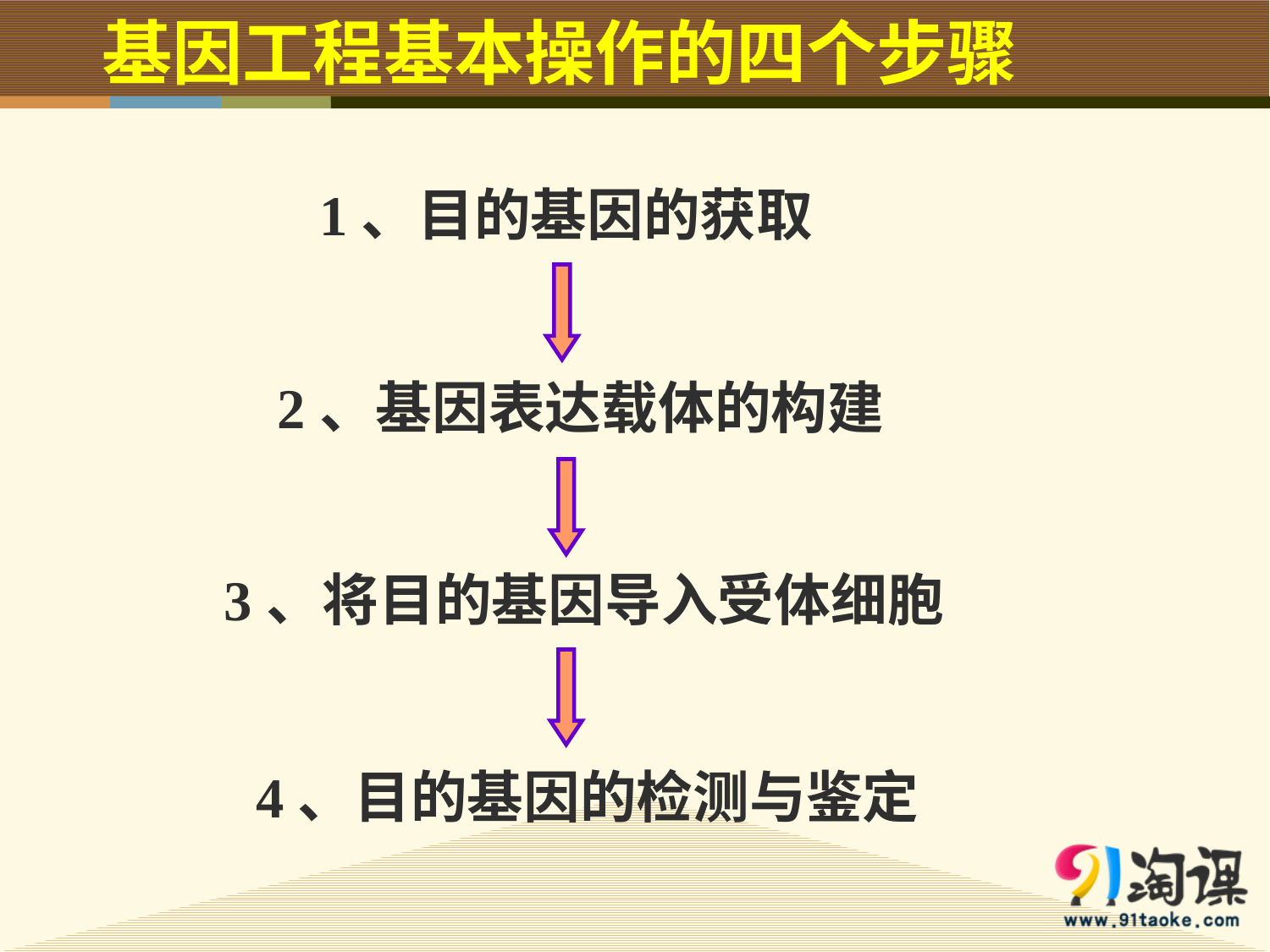

基因工程基本操作的四个步骤
1、目的基因的获取

2、基因表达载体的构建

3、将目的基因导入受体细胞

4、目的基因的检测与鉴定